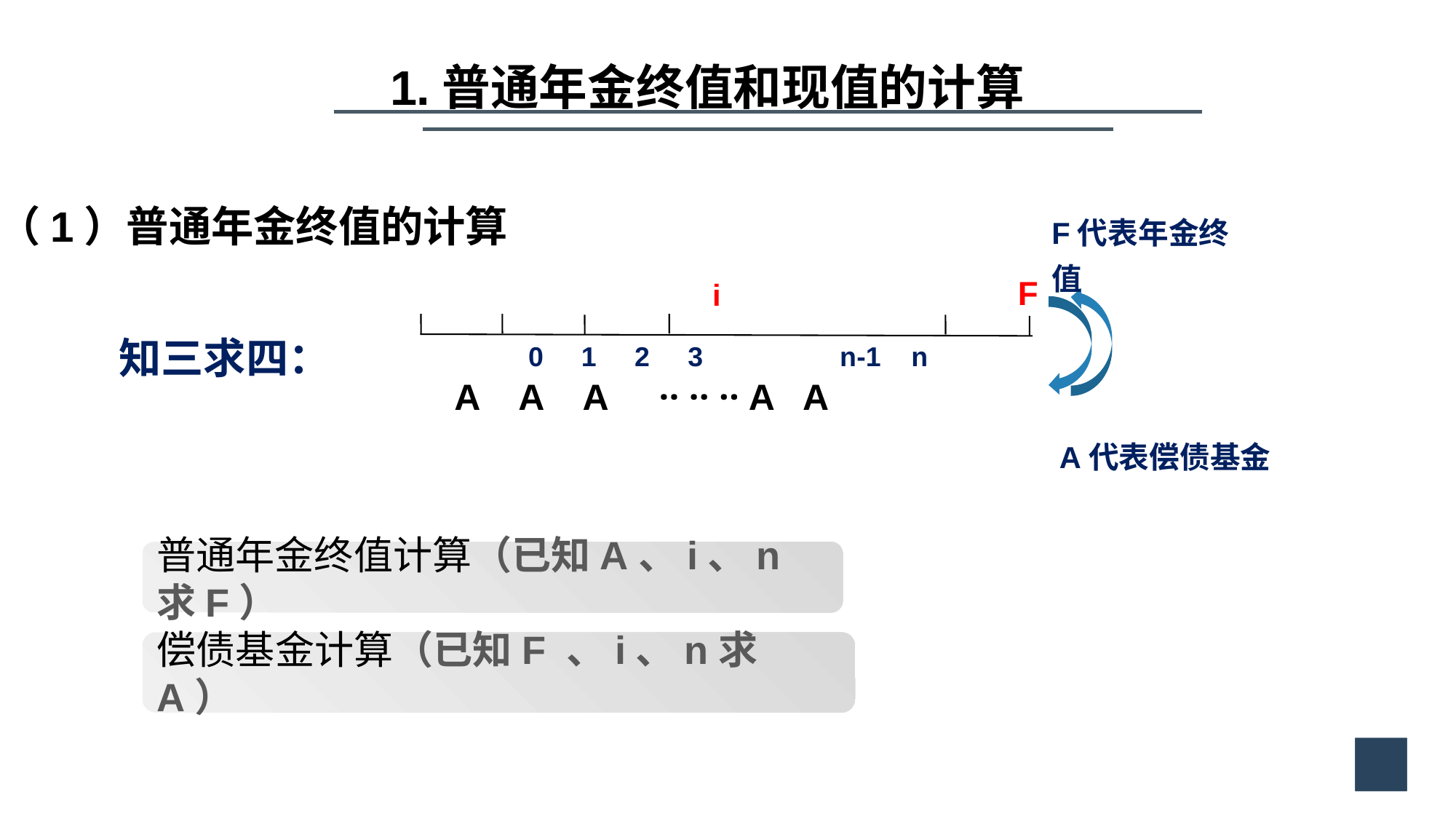

1.普通年金终值和现值的计算
（1）普通年金终值的计算
F代表年金终值
F
i

0     1     2     3                  n-1    n

      A    A    A     ‥ ‥ ‥ A   A

 A代表偿债基金
知三求四：
普通年金终值计算（已知A、i、n求F）
偿债基金计算（已知F 、i、n求A）
33